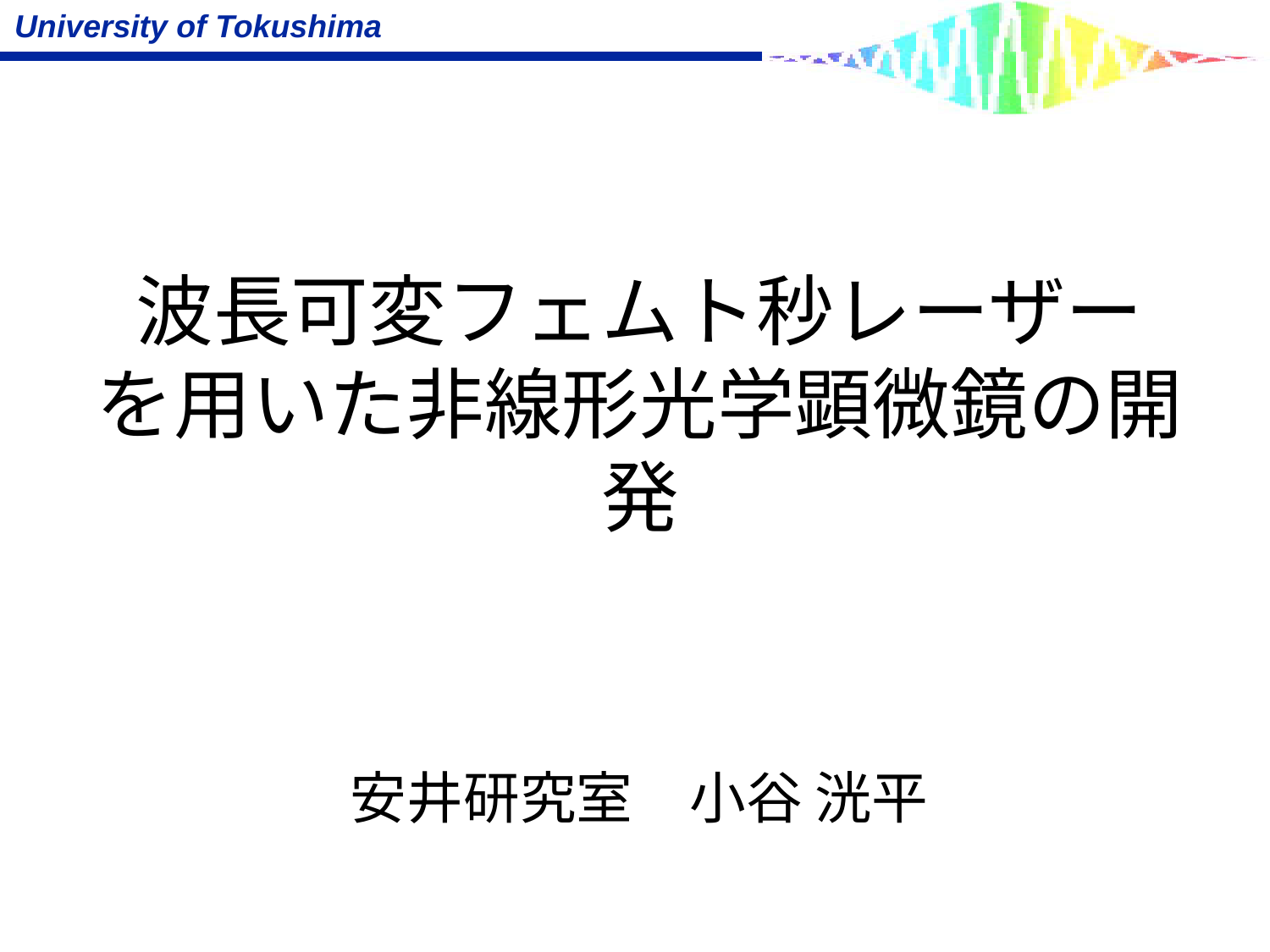

# 波長可変フェムト秒レーザー を用いた非線形光学顕微鏡の開発
安井研究室　小谷 洸平